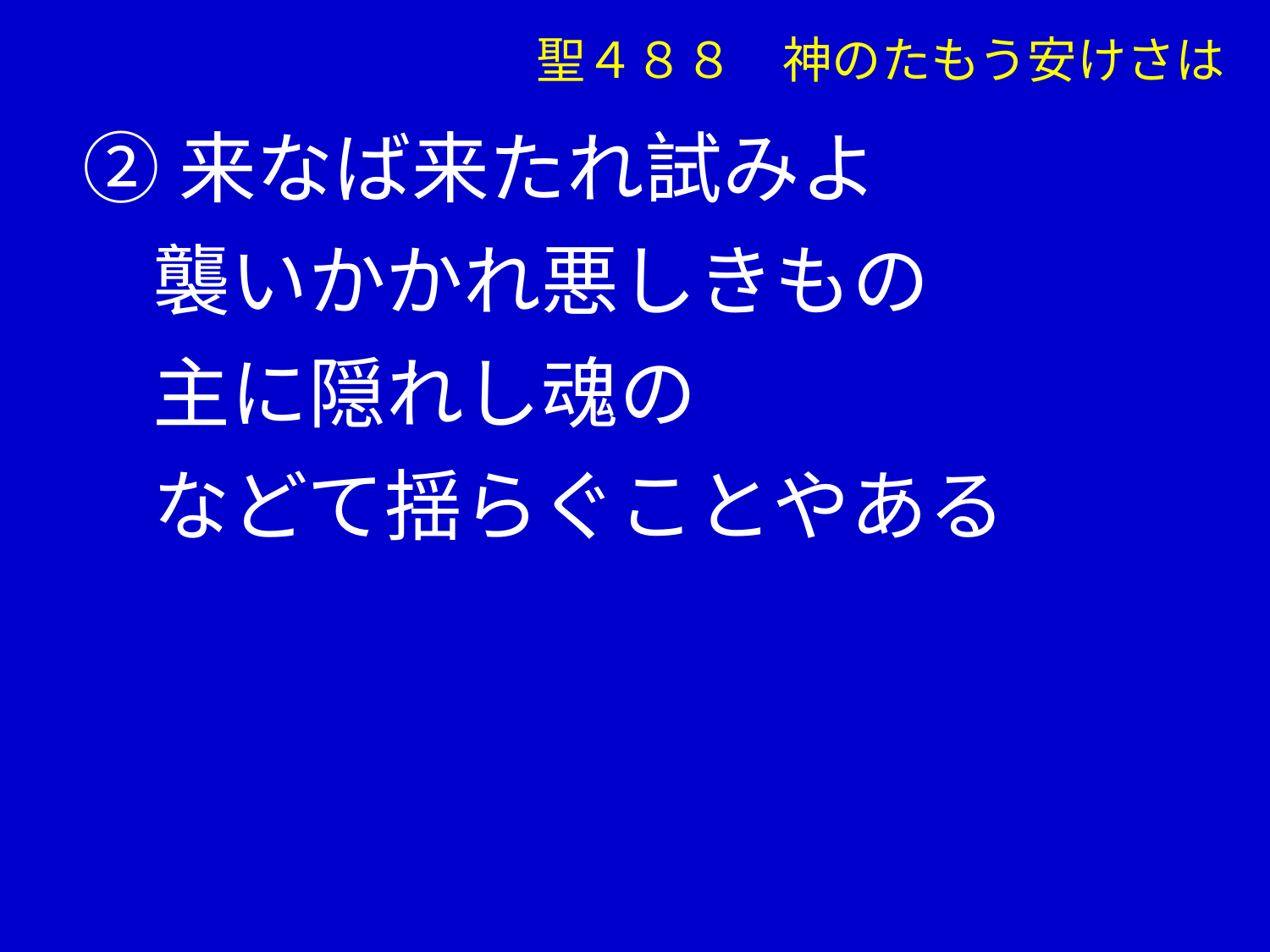

聖４８８　神のたもう安けさは
②来なば来たれ試みよ
   襲いかかれ悪しきもの
   主に隠れし魂の
   などて揺らぐことやある